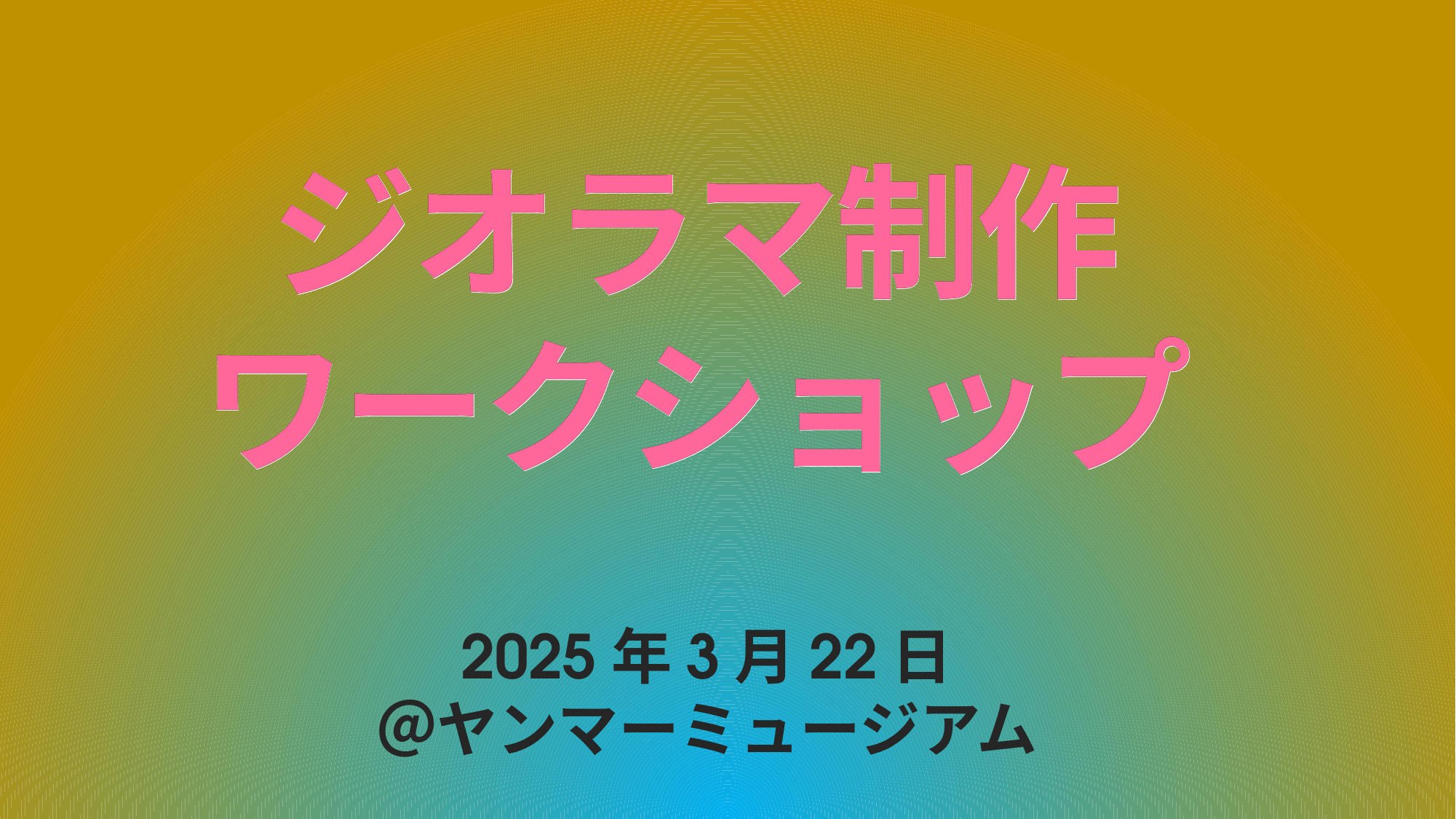

ジオラマ制作
ワークショップ
ジオラマ制作
ワークショップ
ジオラマ制作
ワークショップ

2025年3月22日
＠ヤンマーミュージアム